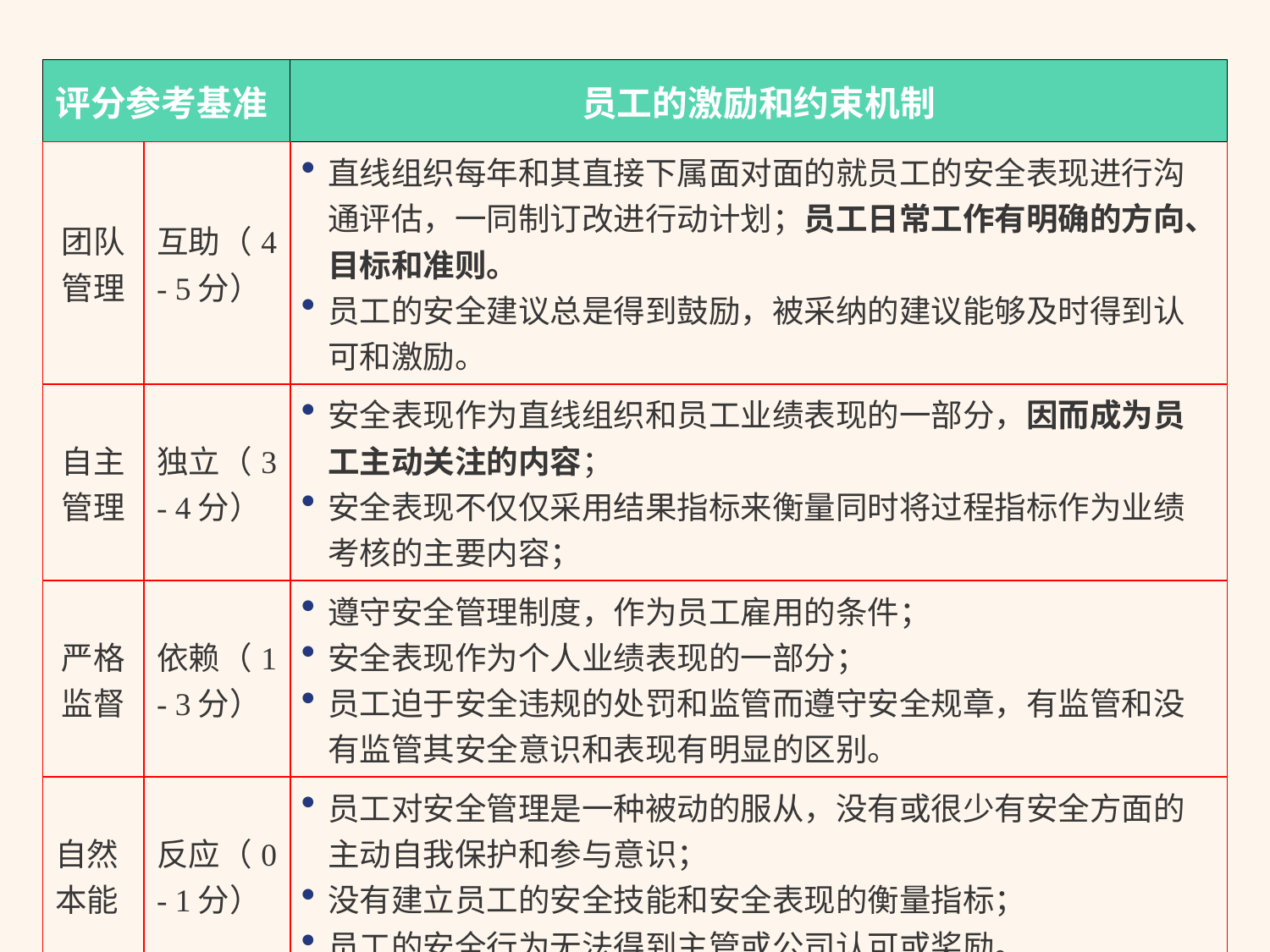

| 评分参考基准 |  | 员工的激励和约束机制 |
| --- | --- | --- |
| 团队管理 | 互助（4 - 5分） | 直线组织每年和其直接下属面对面的就员工的安全表现进行沟通评估，一同制订改进行动计划；员工日常工作有明确的方向、目标和准则。 员工的安全建议总是得到鼓励，被采纳的建议能够及时得到认可和激励。 |
| 自主管理 | 独立（3 - 4分） | 安全表现作为直线组织和员工业绩表现的一部分，因而成为员工主动关注的内容； 安全表现不仅仅采用结果指标来衡量同时将过程指标作为业绩考核的主要内容； |
| 严格监督 | 依赖（1 - 3分） | 遵守安全管理制度，作为员工雇用的条件； 安全表现作为个人业绩表现的一部分； 员工迫于安全违规的处罚和监管而遵守安全规章，有监管和没有监管其安全意识和表现有明显的区别。 |
| 自然本能 | 反应（0 - 1分） | 员工对安全管理是一种被动的服从，没有或很少有安全方面的主动自我保护和参与意识； 没有建立员工的安全技能和安全表现的衡量指标； 员工的安全行为无法得到主管或公司认可或奖励。 |